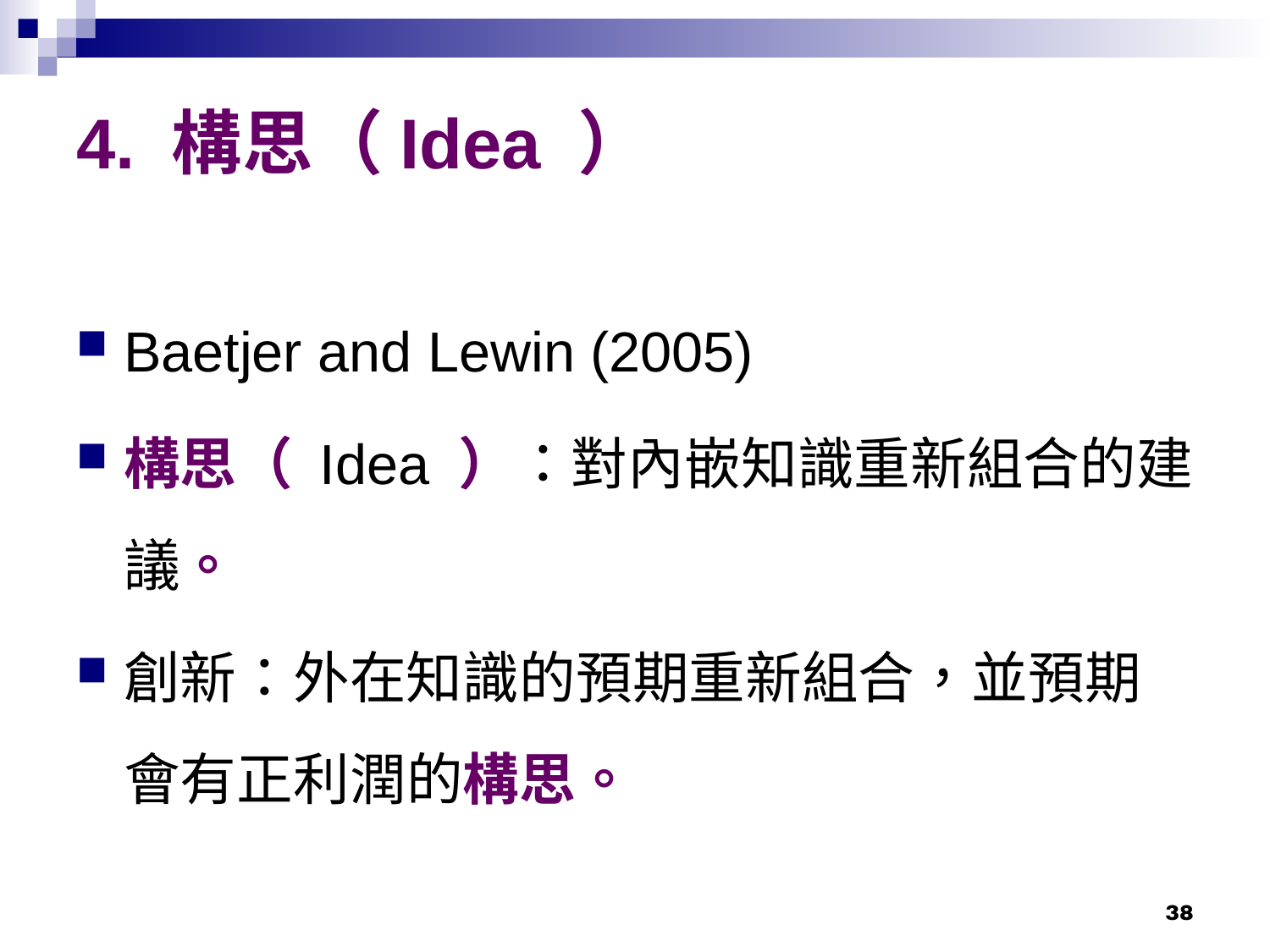

# 4. 構思（Idea ）
Baetjer and Lewin (2005)
構思（ Idea ）：對內嵌知識重新組合的建議。
創新：外在知識的預期重新組合，並預期會有正利潤的構思。
38